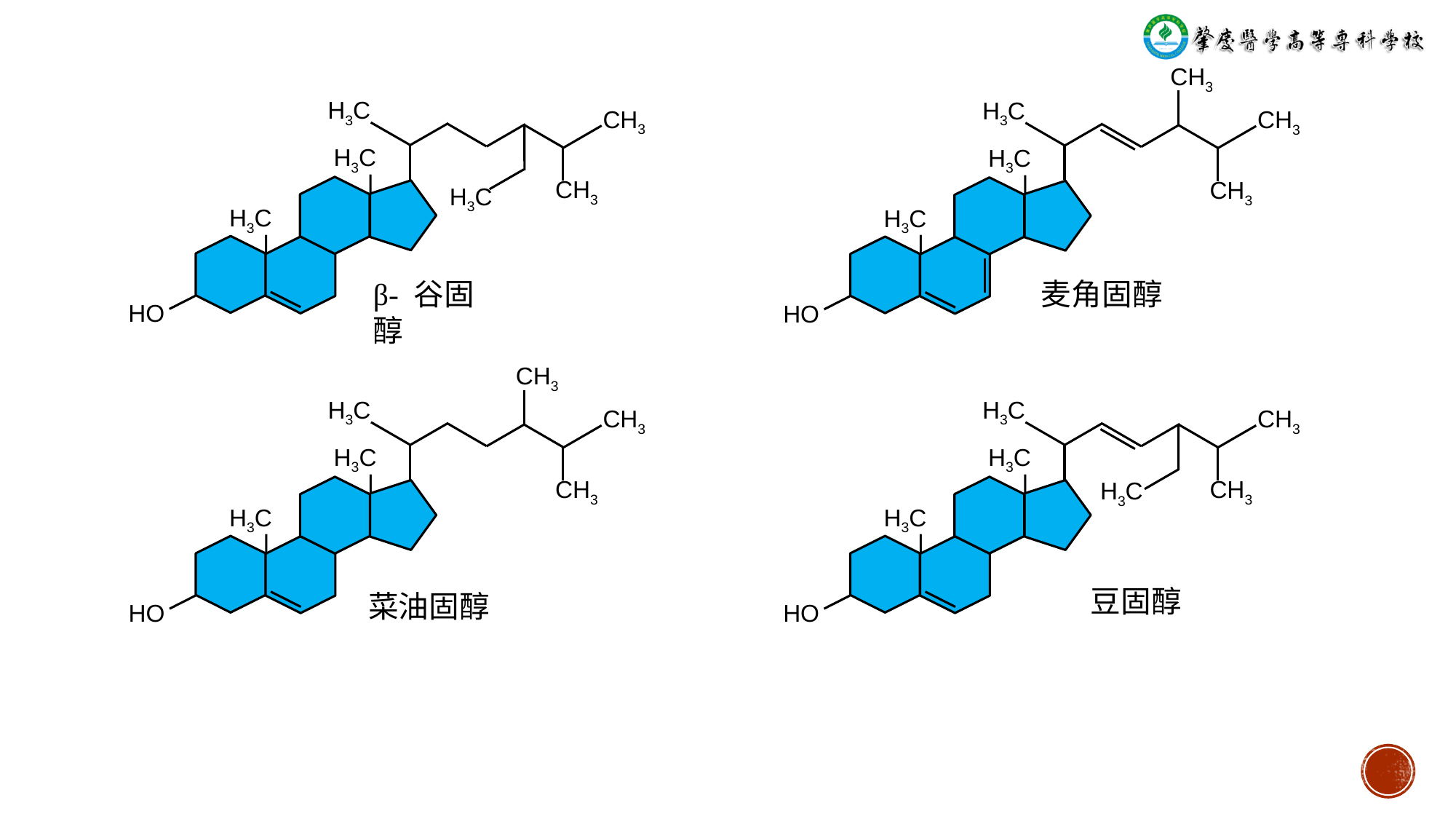

CH3
H3C
CH3
H3C
     ⅼ
CH3

H3C
     ⅼ

HO
H3C
CH3
H3C
     ⅼ
CH3

H3C
H3C
     ⅼ

HO
β- 谷固醇
麦角固醇
CH3
H3C
CH3
H3C
     ⅼ
CH3

H3C
     ⅼ

HO
H3C
CH3
H3C
     ⅼ
CH3

H3C

H3C
     ⅼ

HO
豆固醇
菜油固醇